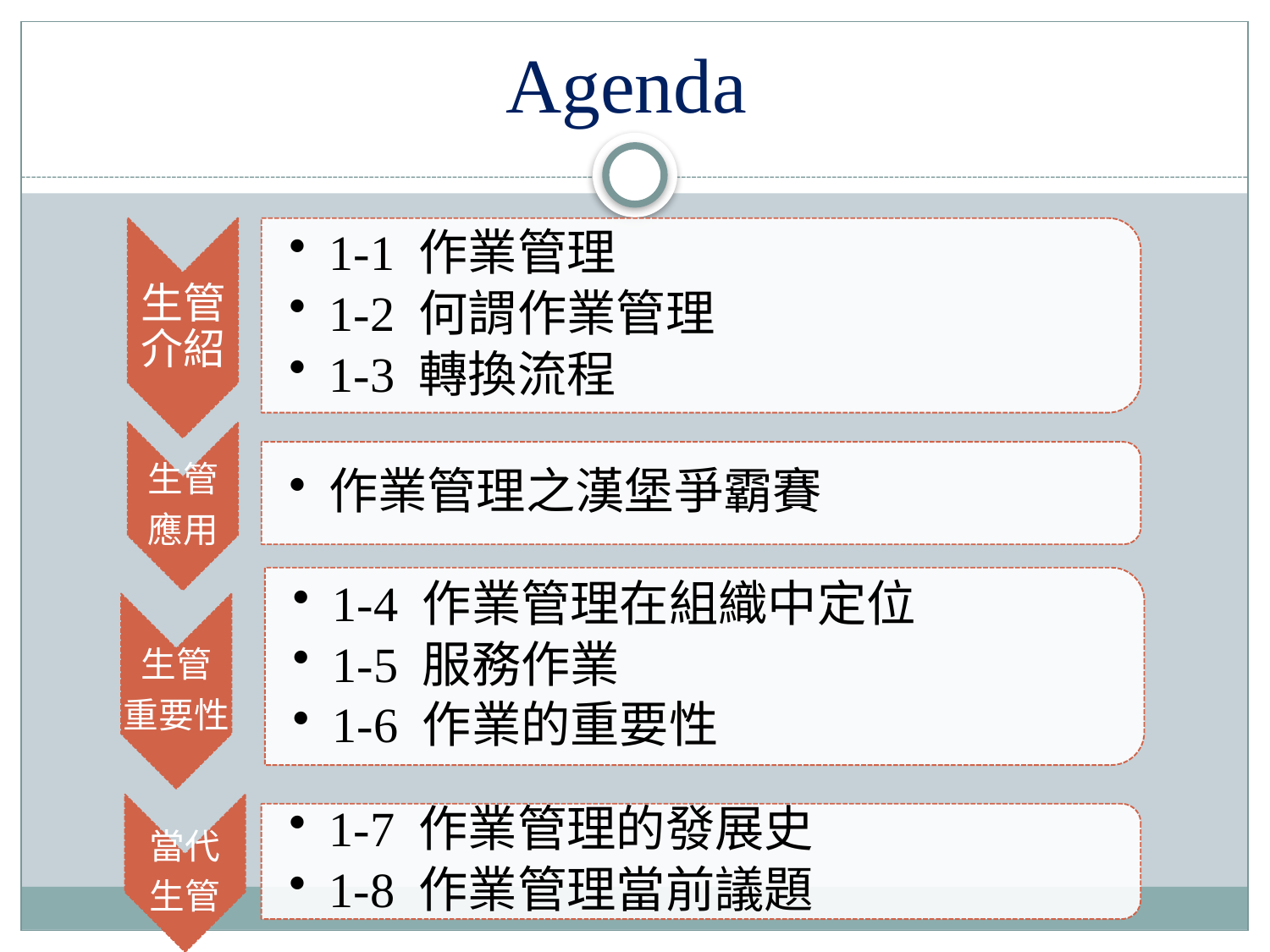

# Agenda
生管介紹
1-1 作業管理
1-2 何謂作業管理
1-3 轉換流程
生管
應用
作業管理之漢堡爭霸賽
生管
重要性
1-4 作業管理在組織中定位
1-5 服務作業
1-6 作業的重要性
當代
生管
1-7 作業管理的發展史
1-8 作業管理當前議題